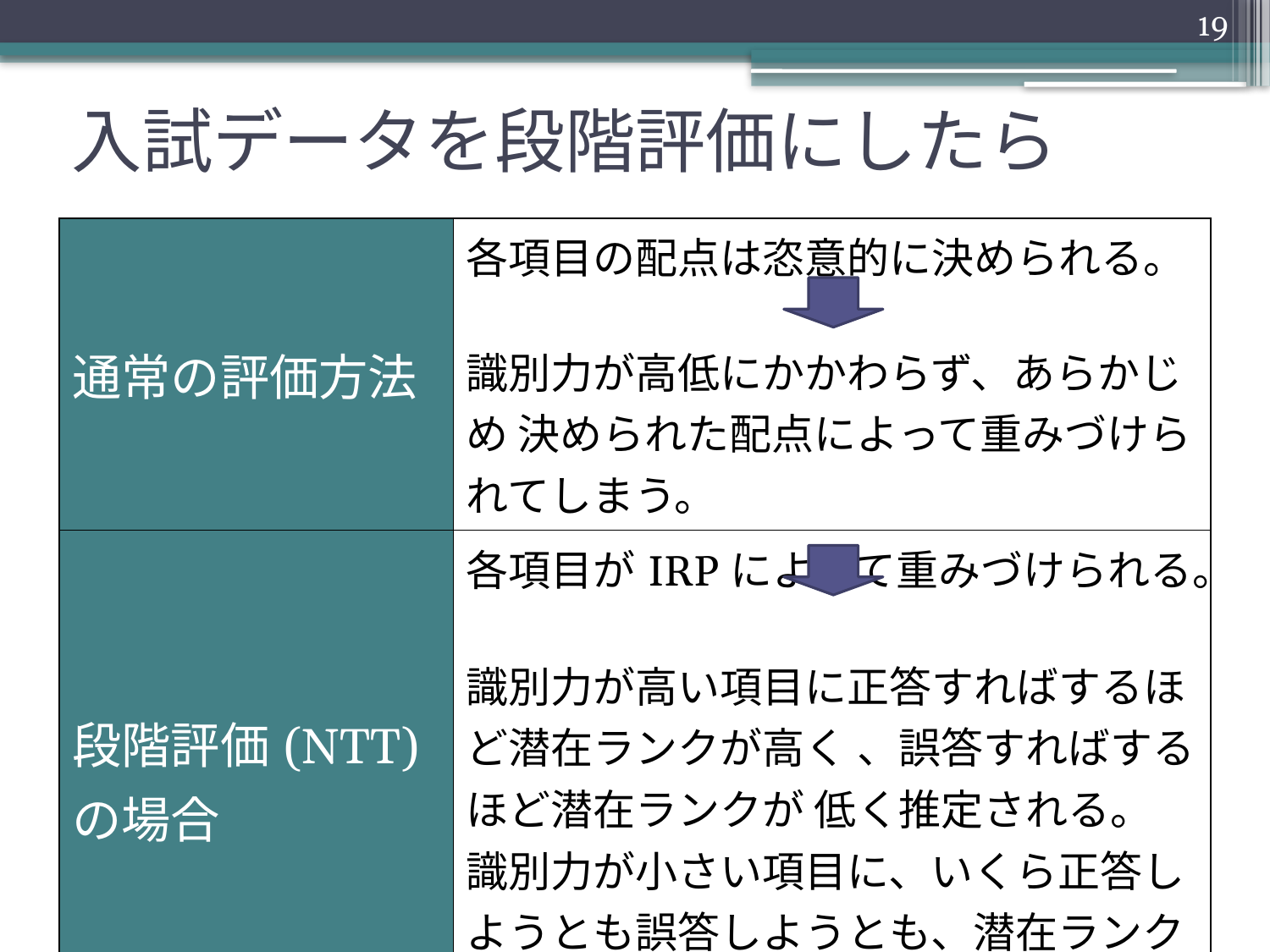

19
# 入試データを段階評価にしたら
| 通常の評価方法 | 各項目の配点は恣意的に決められる。 識別力が高低にかかわらず、あらかじめ 決められた配点によって重みづけられてしまう。 |
| --- | --- |
| 段階評価(NTT) の場合 | 各項目がIRPによって重みづけられる。 識別力が高い項目に正答すればするほど潜在ランクが高く 、誤答すればするほど潜在ランクが 低く推定される。 識別力が小さい項目に、いくら正答しようとも誤答しようとも、潜在ランクの推定に影響を与えない。 |